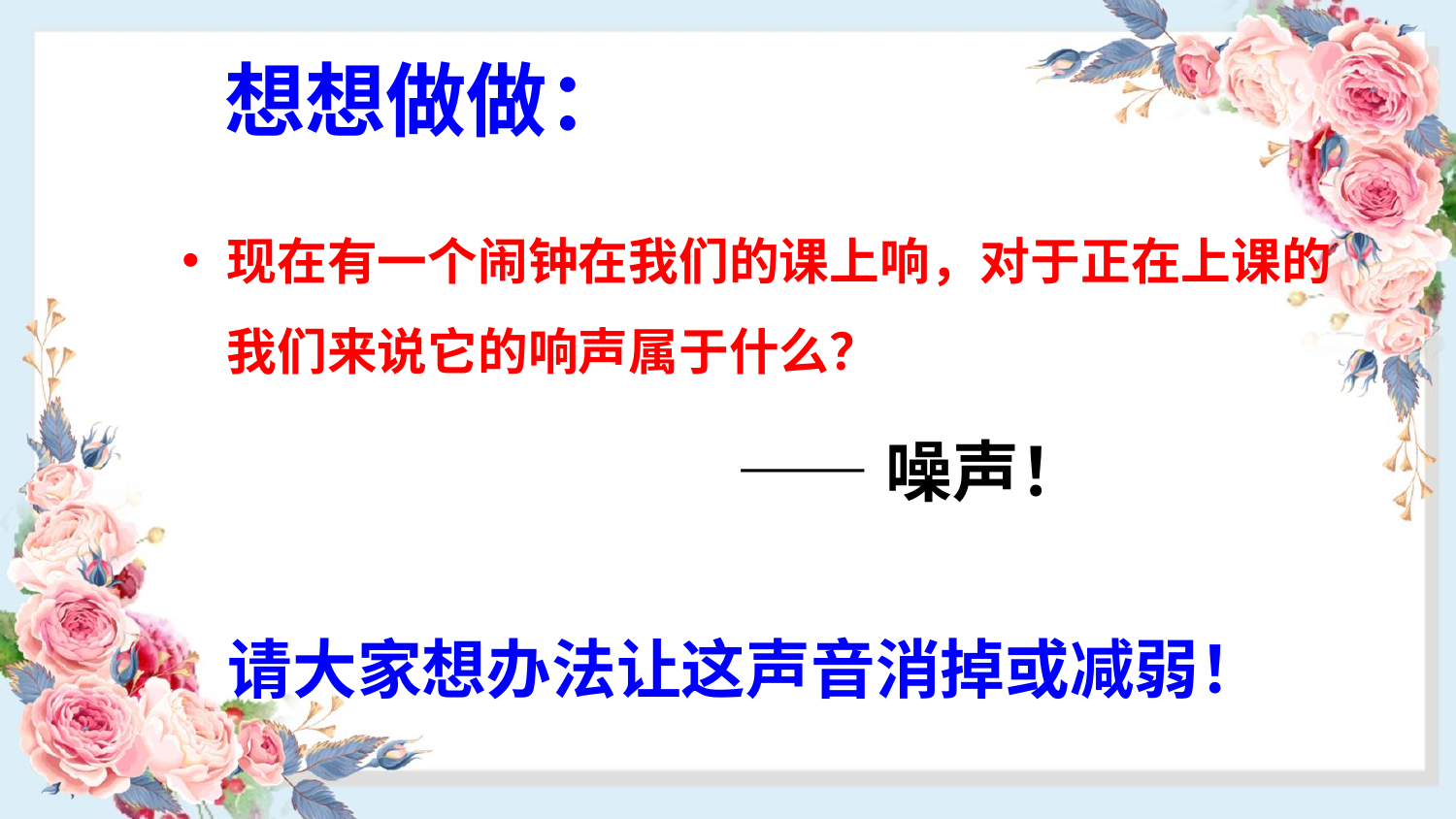

# 想想做做：
现在有一个闹钟在我们的课上响，对于正在上课的我们来说它的响声属于什么？

 ——噪声！
请大家想办法让这声音消掉或减弱！